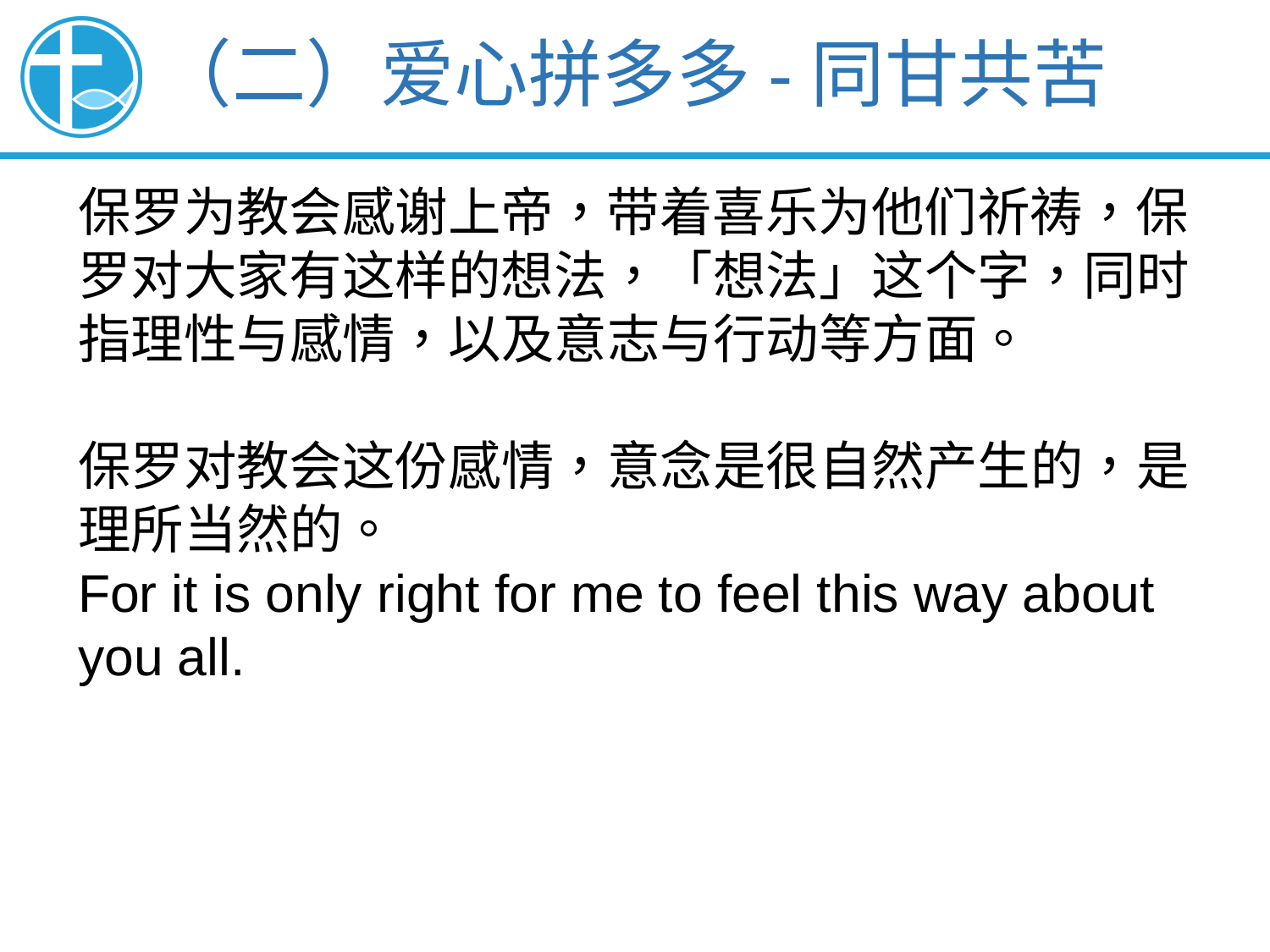

（二）爱心拼多多-同甘共苦
保罗为教会感谢上帝，带着喜乐为他们祈祷，保罗对大家有这样的想法，「想法」这个字，同时指理性与感情，以及意志与行动等方面。

保罗对教会这份感情，意念是很自然产生的，是理所当然的。
For it is only right for me to feel this way about you all.